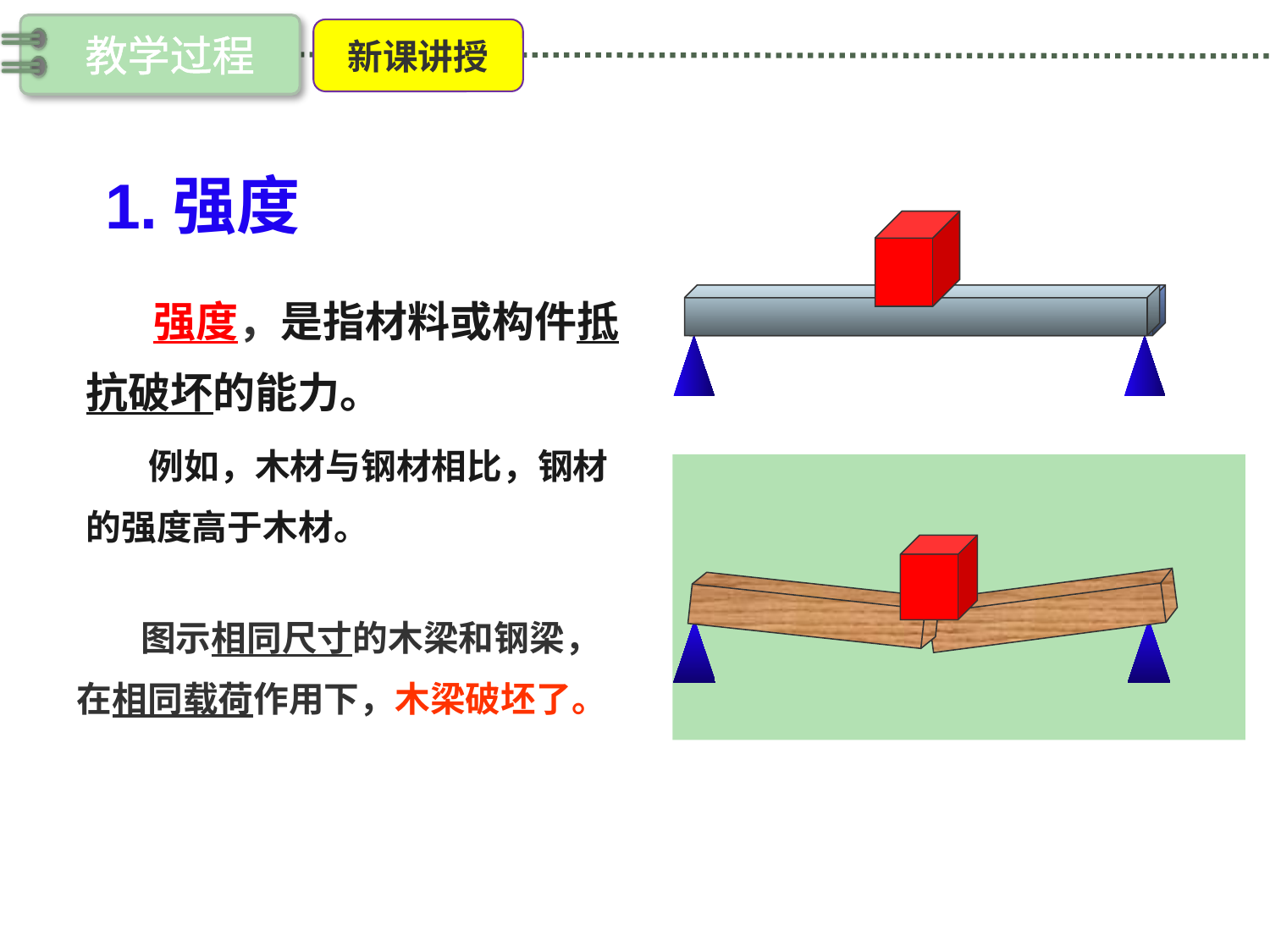

1.强度

      强度，是指材料或构件抵抗破坏的能力。
      例如，木材与钢材相比，钢材的强度高于木材。

      图示相同尺寸的木梁和钢梁，在相同载荷作用下，木梁破坯了。

9